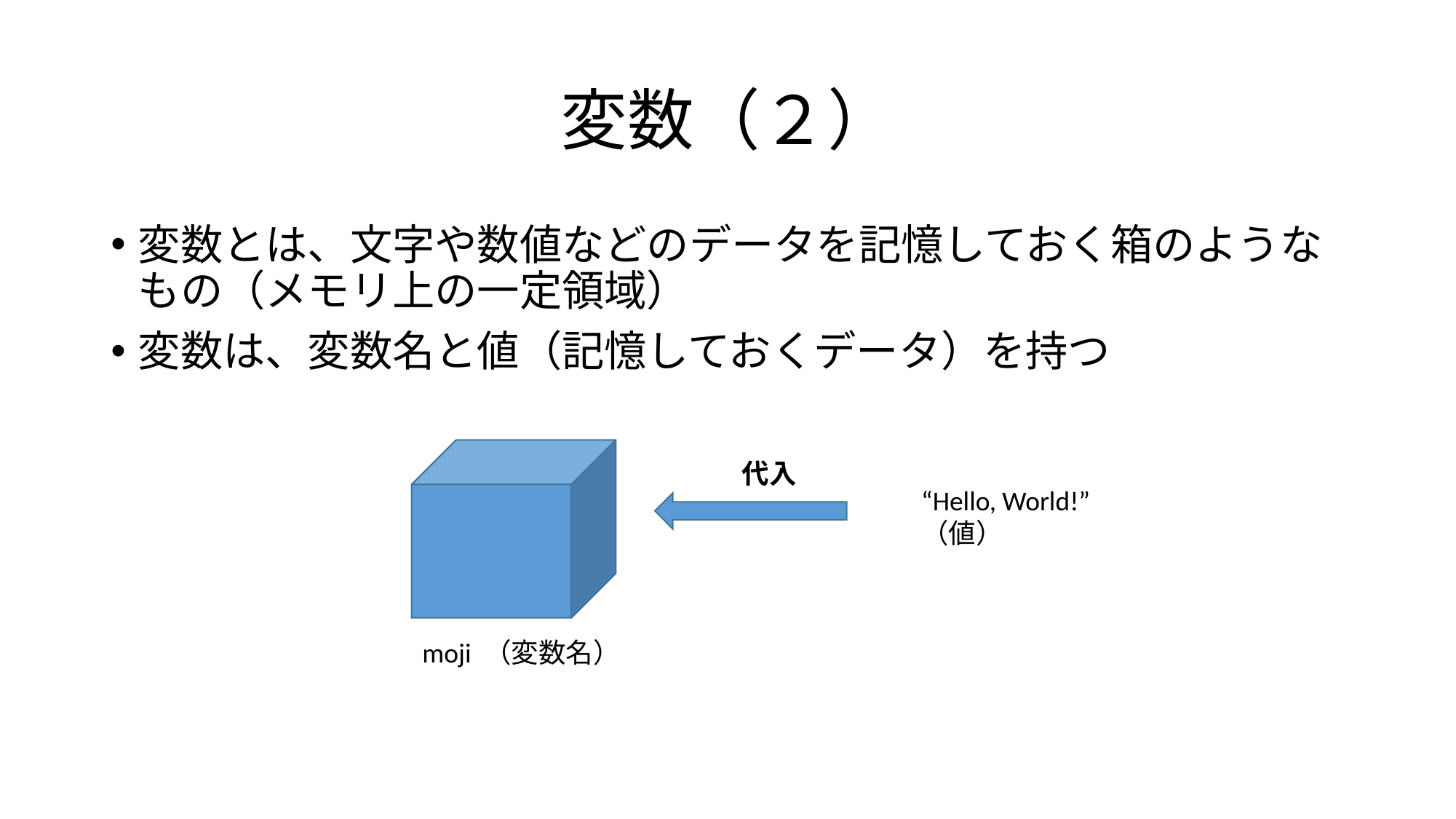

# 変数（２）
変数とは、文字や数値などのデータを記憶しておく箱のようなもの（メモリ上の一定領域）
変数は、変数名と値（記憶しておくデータ）を持つ

　　代入
“Hello, World!” （値）

moji （変数名）